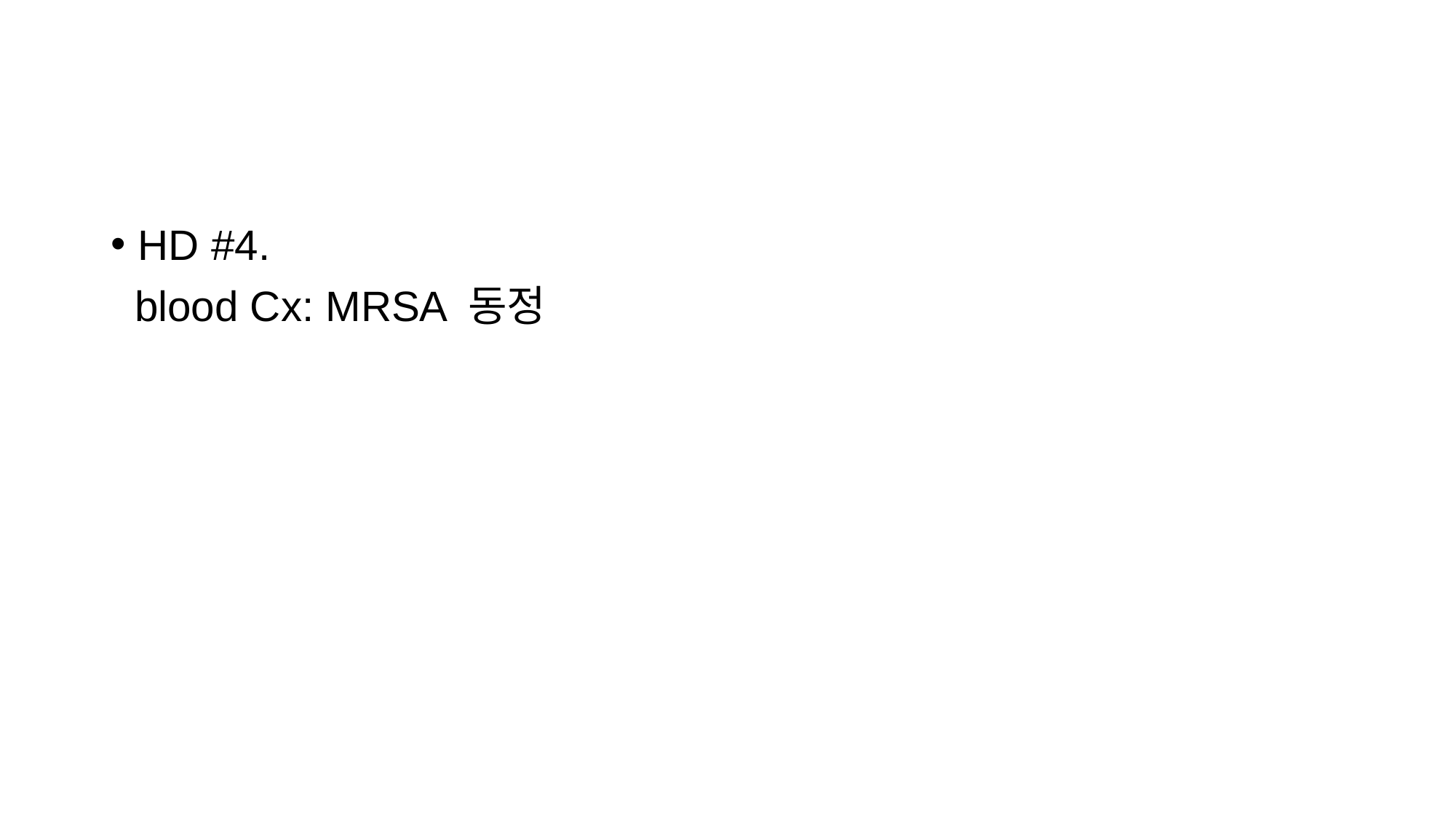

#
HD #4.
  blood Cx: MRSA 동정